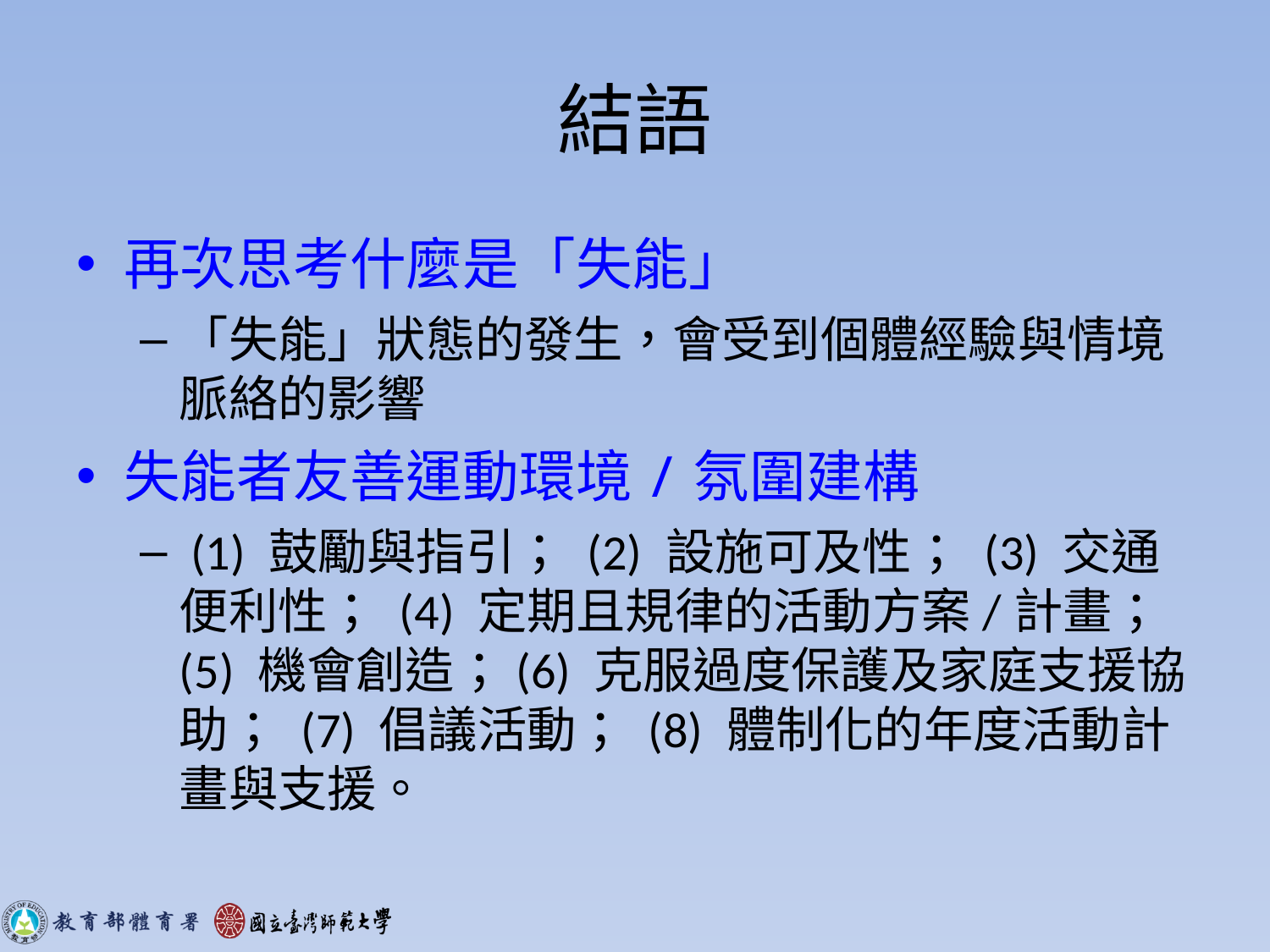

# 結語
再次思考什麼是「失能」
「失能」狀態的發生，會受到個體經驗與情境脈絡的影響
失能者友善運動環境/氛圍建構
 (1) 鼓勵與指引； (2) 設施可及性； (3) 交通便利性； (4) 定期且規律的活動方案/計畫； (5) 機會創造；(6) 克服過度保護及家庭支援協助； (7) 倡議活動； (8) 體制化的年度活動計畫與支援。